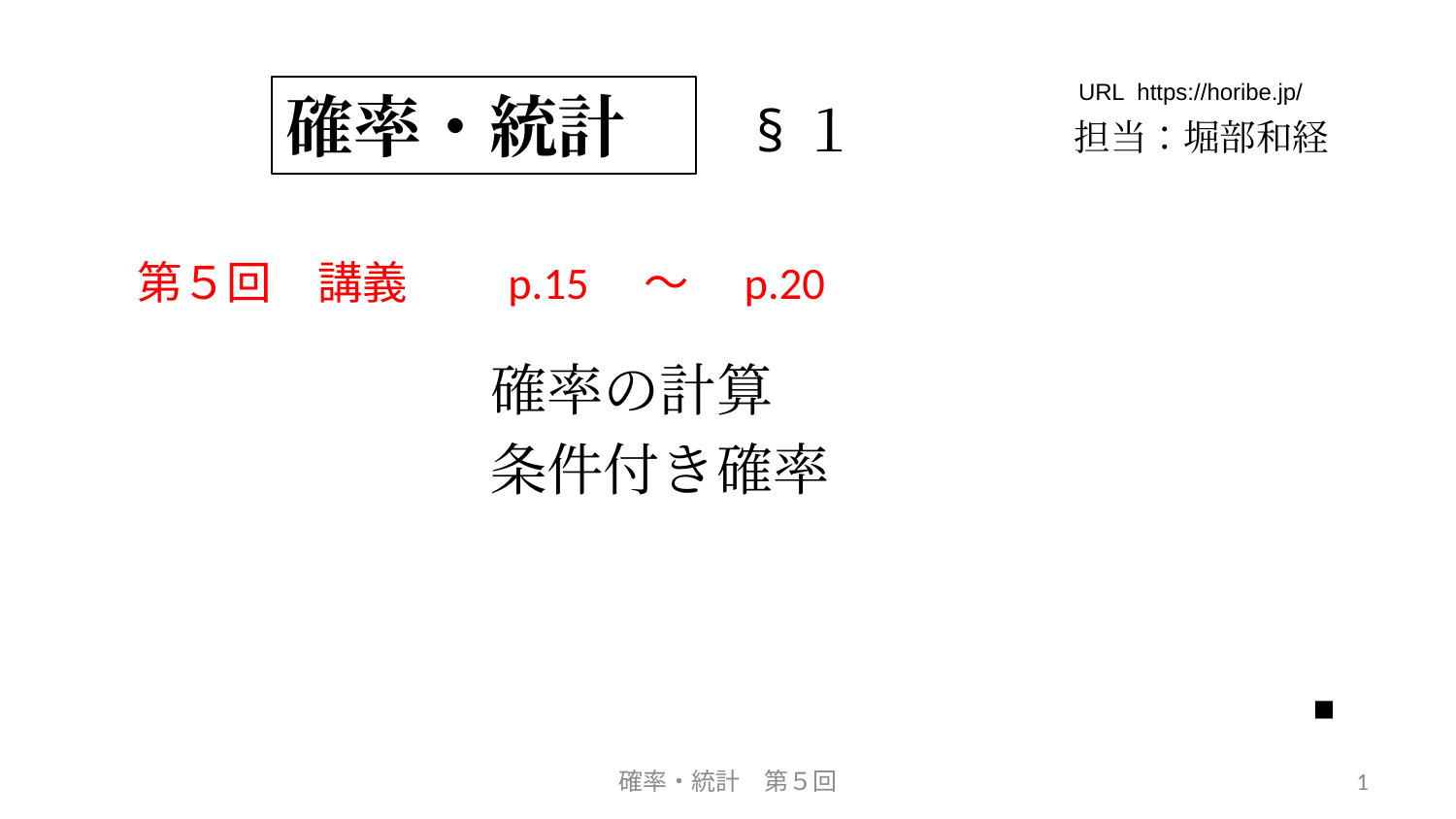

URL  https://horibe.jp/
確率・統計
§１
担当：堀部和経
第５回　講義　　p.15　～　p.20
確率の計算
条件付き確率
■

確率・統計　第５回
1